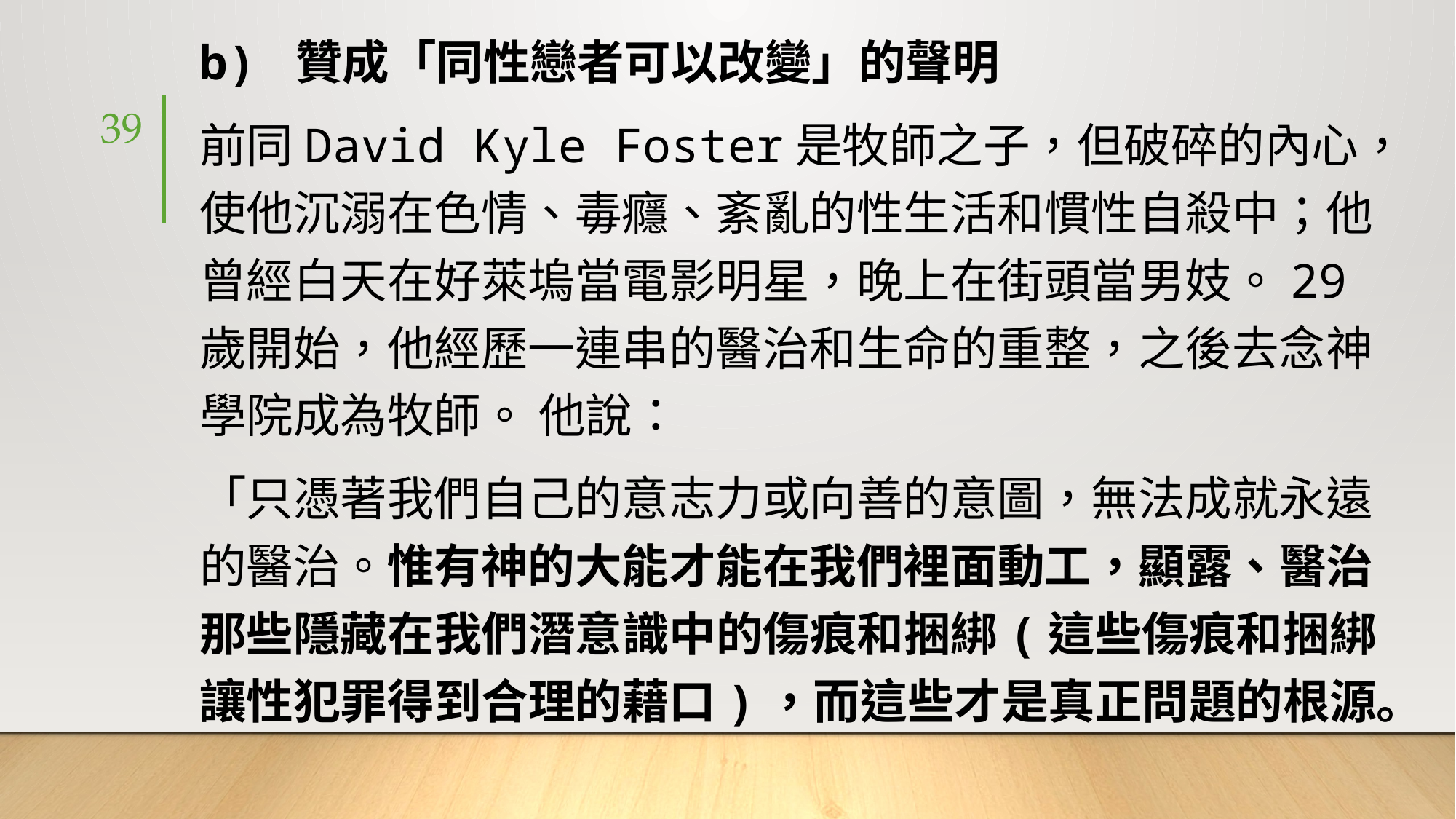

b) 贊成「同性戀者可以改變」的聲明
前同David Kyle Foster是牧師之子，但破碎的內心，使他沉溺在色情、毒癮、紊亂的性生活和慣性自殺中；他曾經白天在好萊塢當電影明星，晚上在街頭當男妓。29歲開始，他經歷一連串的醫治和生命的重整，之後去念神學院成為牧師。 他說：
「只憑著我們自己的意志力或向善的意圖，無法成就永遠的醫治。惟有神的大能才能在我們裡面動工，顯露、醫治那些隱藏在我們潛意識中的傷痕和捆綁(這些傷痕和捆綁讓性犯罪得到合理的藉口)，而這些才是真正問題的根源。

39